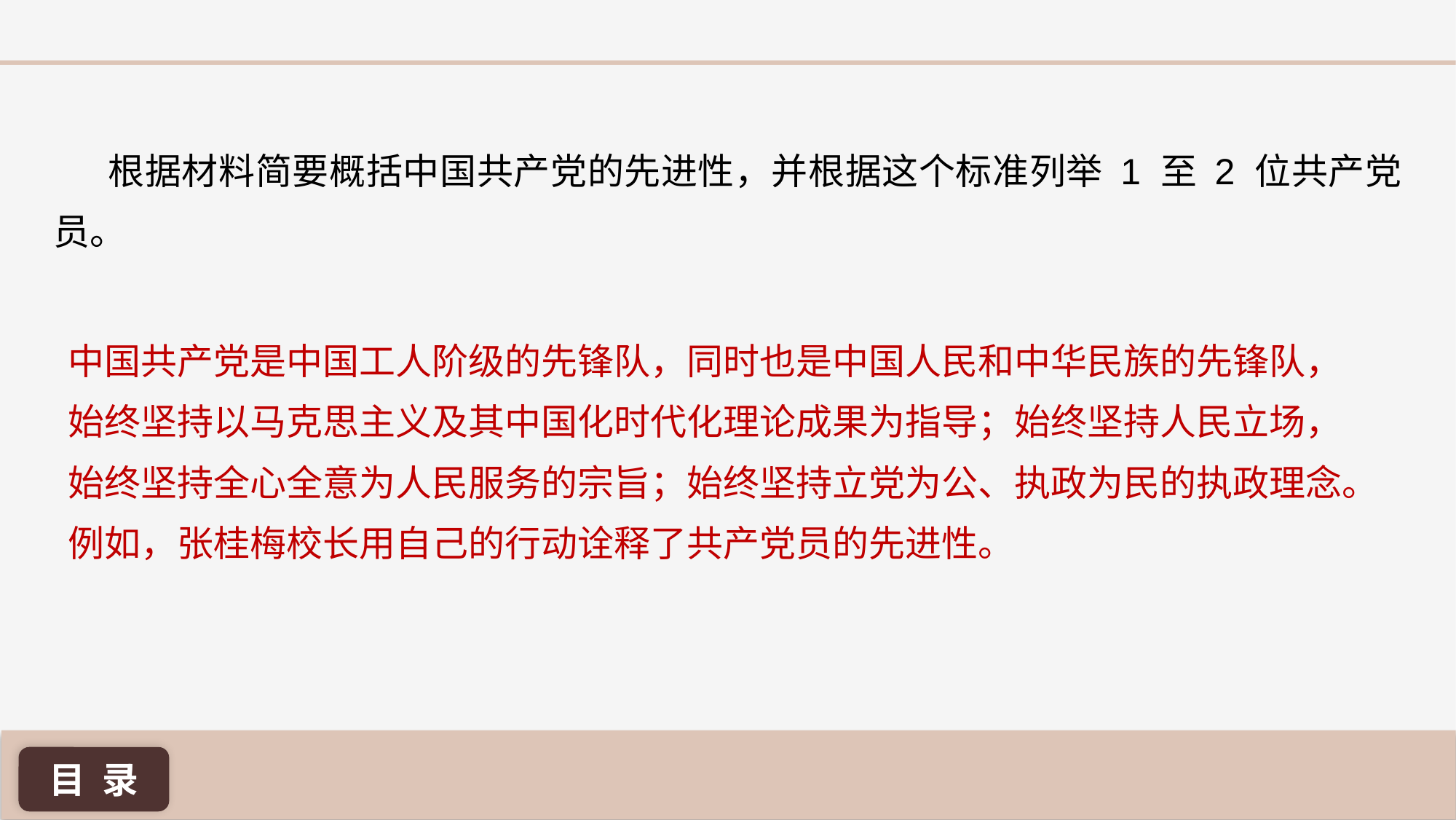

根据材料简要概括中国共产党的先进性，并根据这个标准列举 1 至 2 位共产党员。
中国共产党是中国工人阶级的先锋队，同时也是中国人民和中华民族的先锋队，始终坚持以马克思主义及其中国化时代化理论成果为指导；始终坚持人民立场，始终坚持全心全意为人民服务的宗旨；始终坚持立党为公、执政为民的执政理念。例如，张桂梅校长用自己的行动诠释了共产党员的先进性。